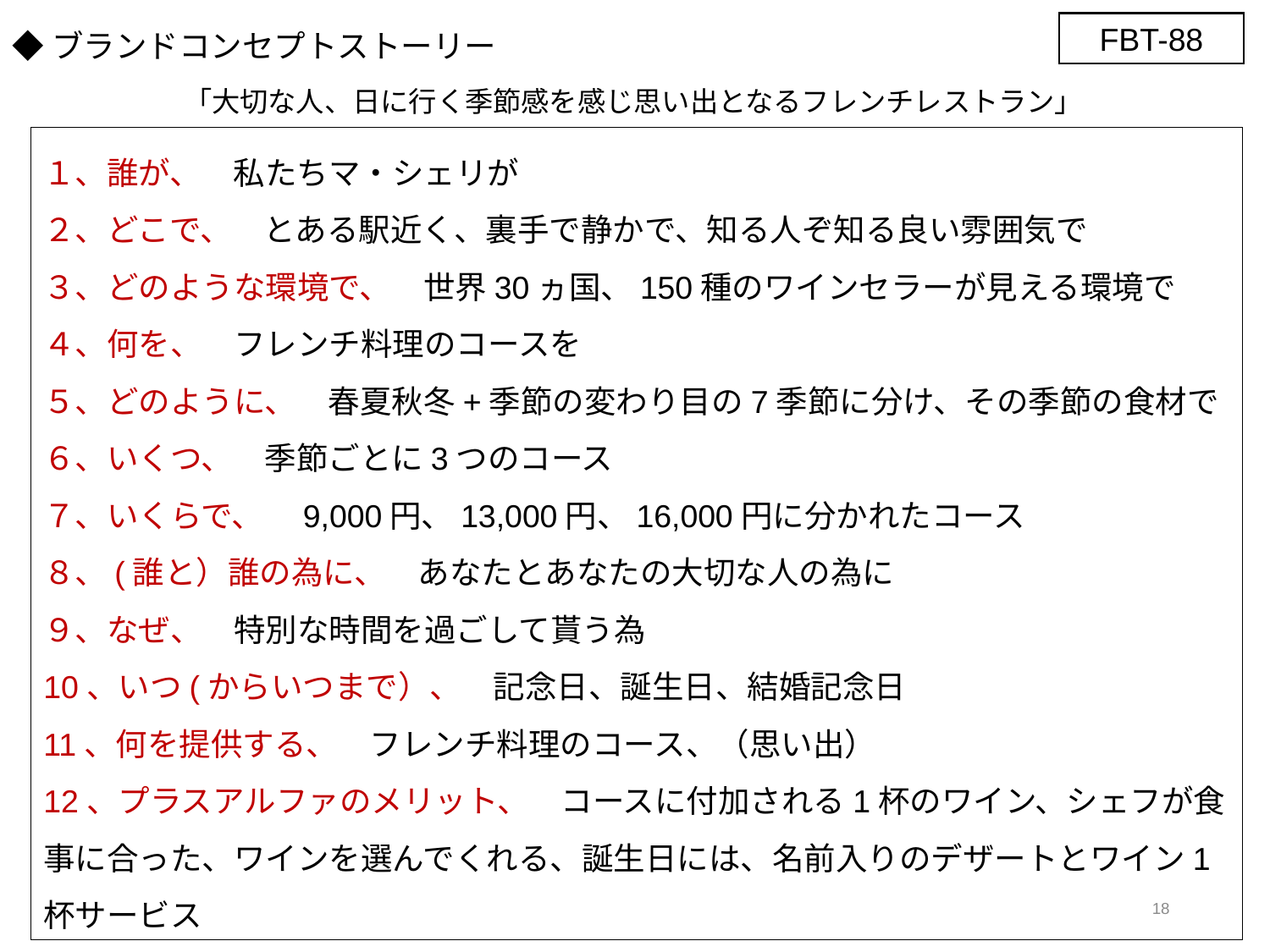

FBT-88
◆ブランドコンセプトストーリー
「大切な人、日に行く季節感を感じ思い出となるフレンチレストラン」
１、誰が、　私たちマ・シェリが
２、どこで、　とある駅近く、裏手で静かで、知る人ぞ知る良い雰囲気で
３、どのような環境で、　世界30ヵ国、150種のワインセラーが見える環境で
４、何を、　フレンチ料理のコースを
５、どのように、　春夏秋冬+季節の変わり目の7季節に分け、その季節の食材で
６、いくつ、　季節ごとに3つのコース
７、いくらで、　9,000円、13,000円、16,000円に分かれたコース
８、(誰と）誰の為に、　あなたとあなたの大切な人の為に
９、なぜ、　特別な時間を過ごして貰う為
10、いつ(からいつまで）、　記念日、誕生日、結婚記念日
11、何を提供する、　フレンチ料理のコース、（思い出）
12、プラスアルファのメリット、　コースに付加される1杯のワイン、シェフが食事に合った、ワインを選んでくれる、誕生日には、名前入りのデザートとワイン1杯サービス
18